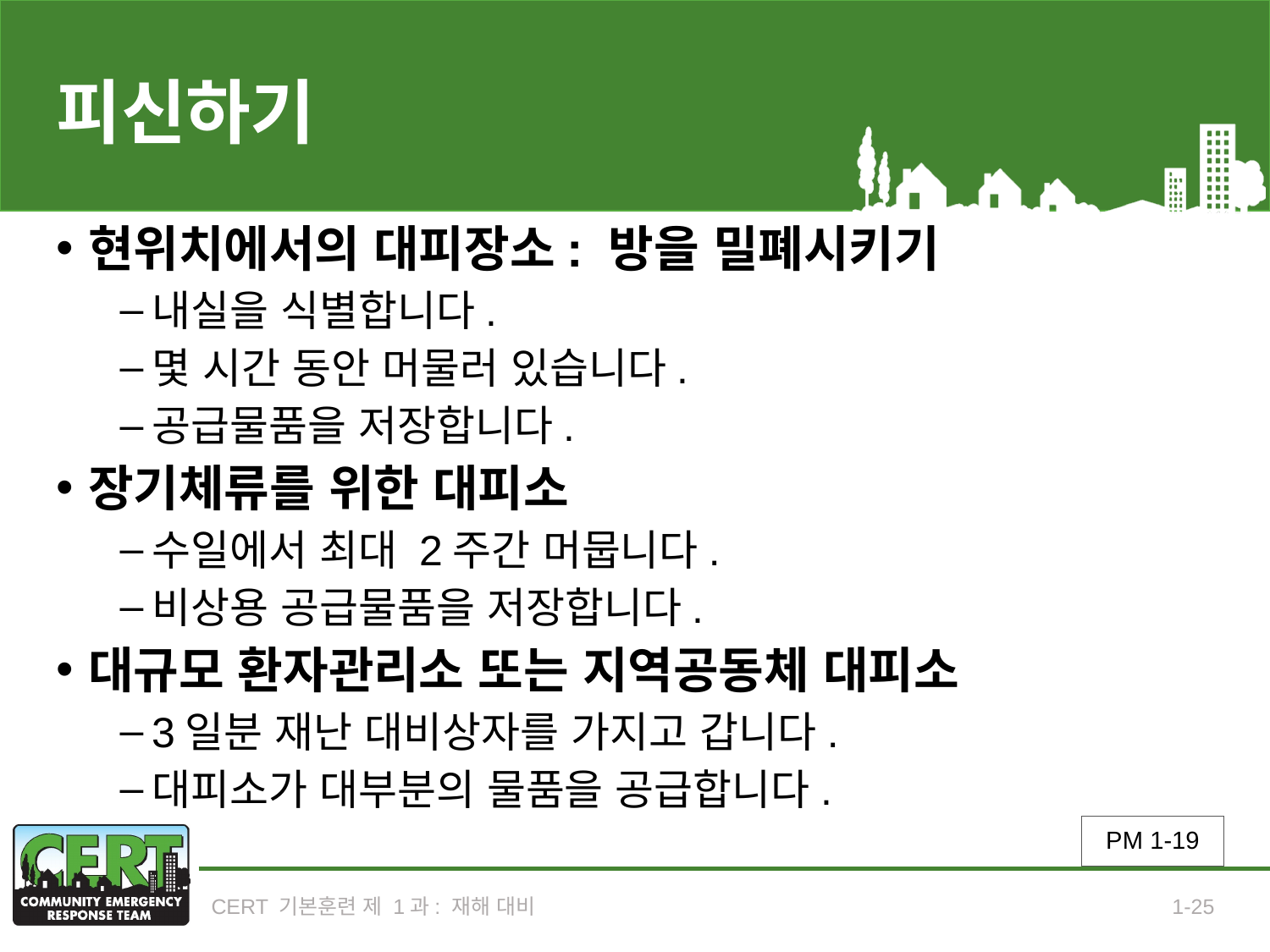

# 피신하기
현위치에서의 대피장소: 방을 밀폐시키기
내실을 식별합니다.
몇 시간 동안 머물러 있습니다.
공급물품을 저장합니다.
장기체류를 위한 대피소
수일에서 최대 2주간 머뭅니다.
비상용 공급물품을 저장합니다.
대규모 환자관리소 또는 지역공동체 대피소
3일분 재난 대비상자를 가지고 갑니다.
대피소가 대부분의 물품을 공급합니다.

PM 1-19
CERT 기본훈련 제 1과: 재해 대비
1-25